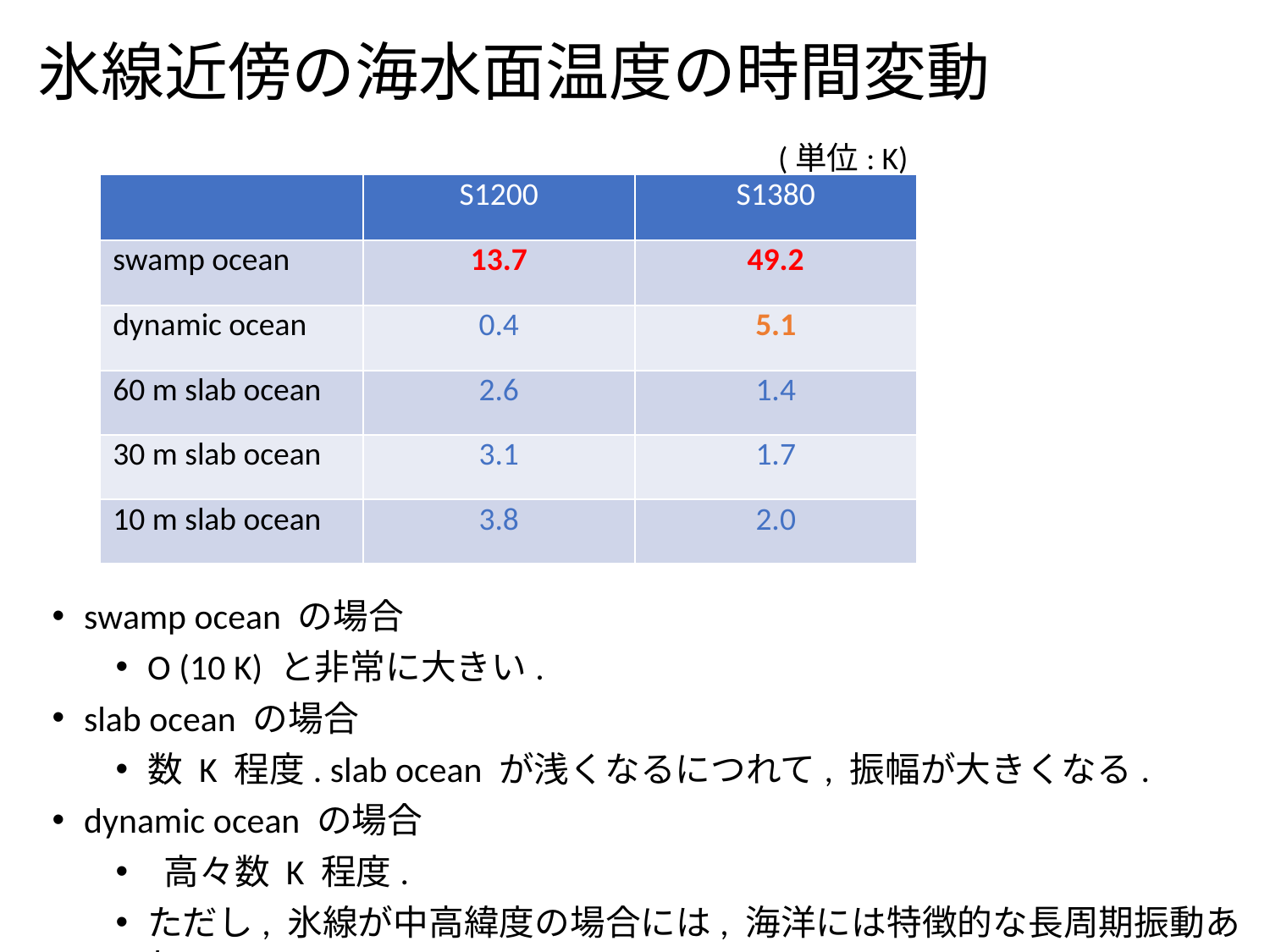

# 氷線近傍の海水面温度の時間変動
(単位: K)
|  | S1200 | S1380 |
| --- | --- | --- |
| swamp ocean | 13.7 | 49.2 |
| dynamic ocean | 0.4 | 5.1 |
| 60 m slab ocean | 2.6 | 1.4 |
| 30 m slab ocean | 3.1 | 1.7 |
| 10 m slab ocean | 3.8 | 2.0 |
swamp ocean の場合
O (10 K) と非常に大きい.
slab ocean の場合
数 K 程度. slab ocean が浅くなるにつれて, 振幅が大きくなる.
dynamic ocean の場合
 高々数 K 程度.
ただし, 氷線が中高緯度の場合には, 海洋には特徴的な長周期振動あり.